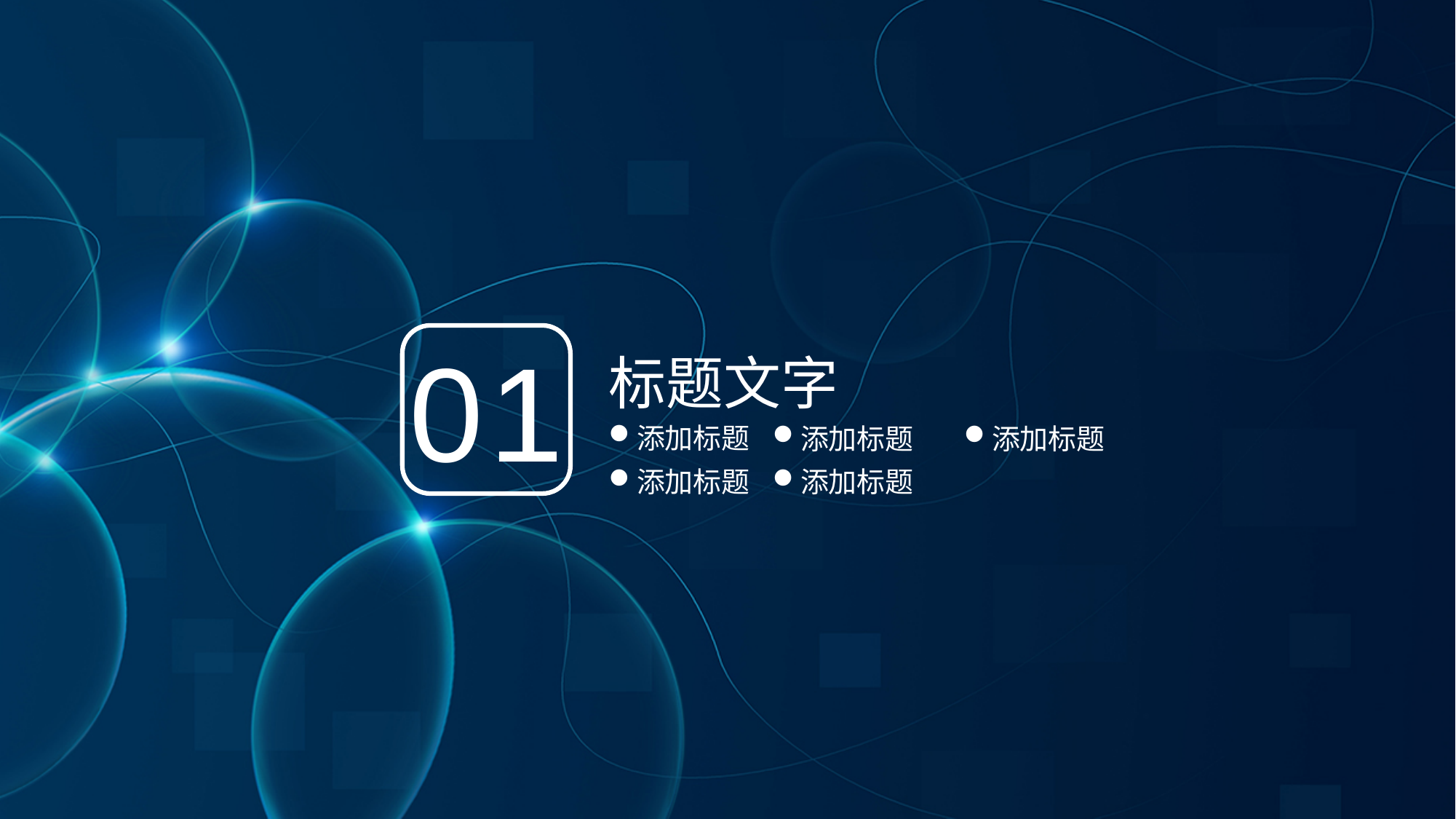

标题文字

01
添加标题
添加标题
添加标题
添加标题
添加标题